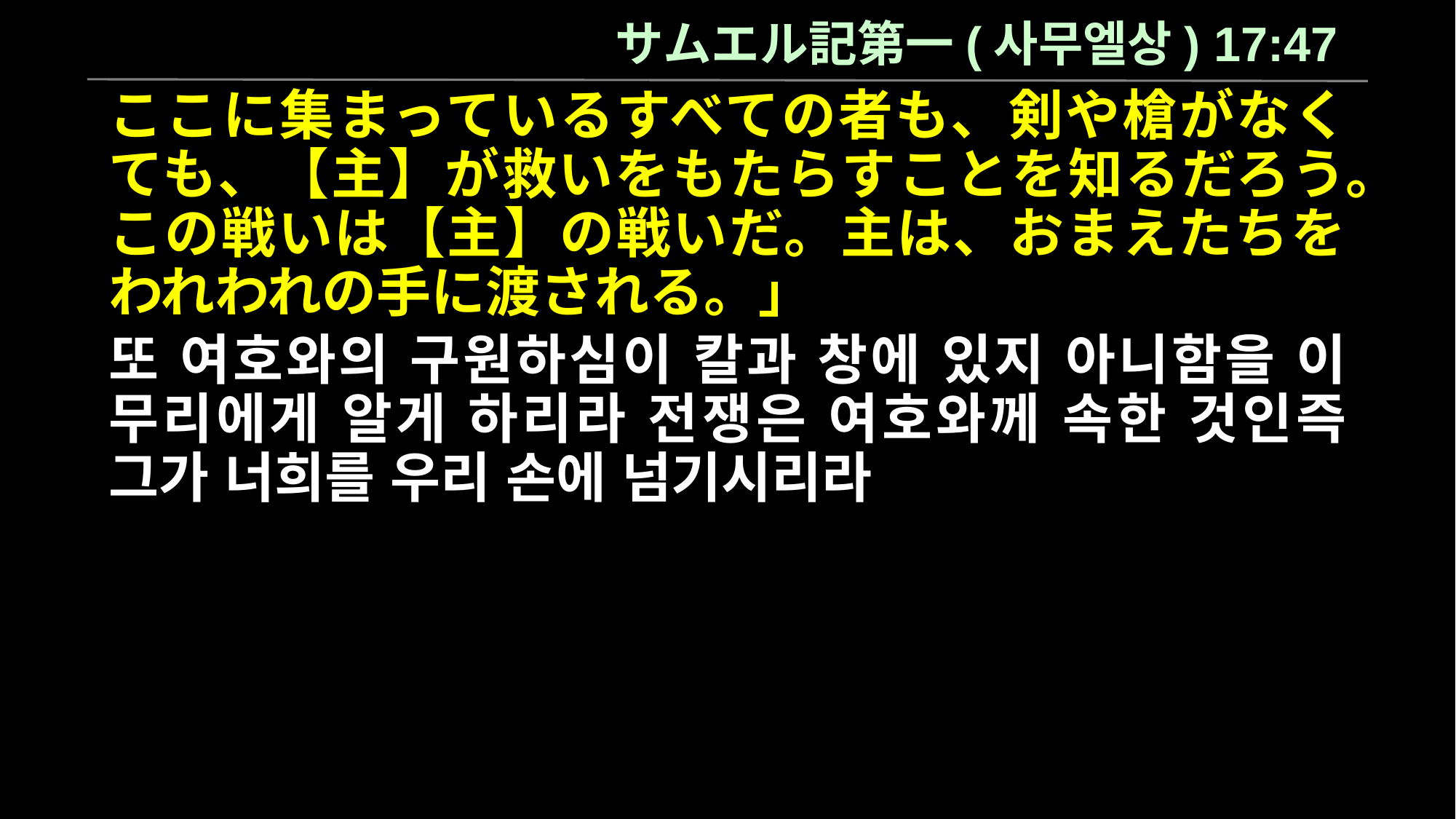

サムエル記第一(사무엘상) 17:47

ここに集まっているすべての者も、剣や槍がなくても、【主】が救いをもたらすことを知るだろう。この戦いは【主】の戦いだ。主は、おまえたちをわれわれの手に渡される。」
또 여호와의 구원하심이 칼과 창에 있지 아니함을 이 무리에게 알게 하리라 전쟁은 여호와께 속한 것인즉 그가 너희를 우리 손에 넘기시리라